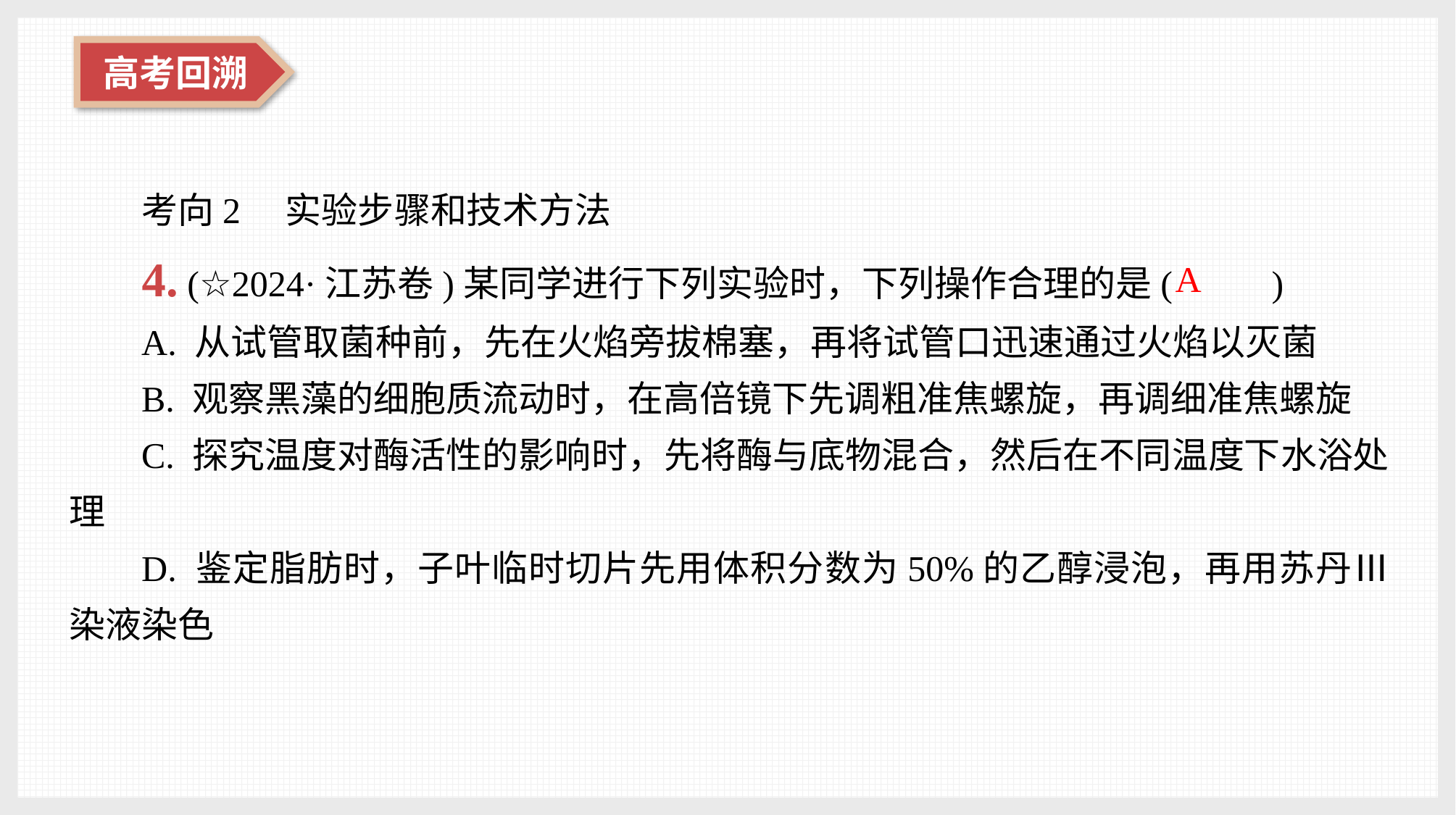

考向2　实验步骤和技术方法
4. (☆2024·江苏卷)某同学进行下列实验时，下列操作合理的是(　 　)
A. 从试管取菌种前，先在火焰旁拔棉塞，再将试管口迅速通过火焰以灭菌
B. 观察黑藻的细胞质流动时，在高倍镜下先调粗准焦螺旋，再调细准焦螺旋
C. 探究温度对酶活性的影响时，先将酶与底物混合，然后在不同温度下水浴处理
D. 鉴定脂肪时，子叶临时切片先用体积分数为50%的乙醇浸泡，再用苏丹Ⅲ染液染色
A